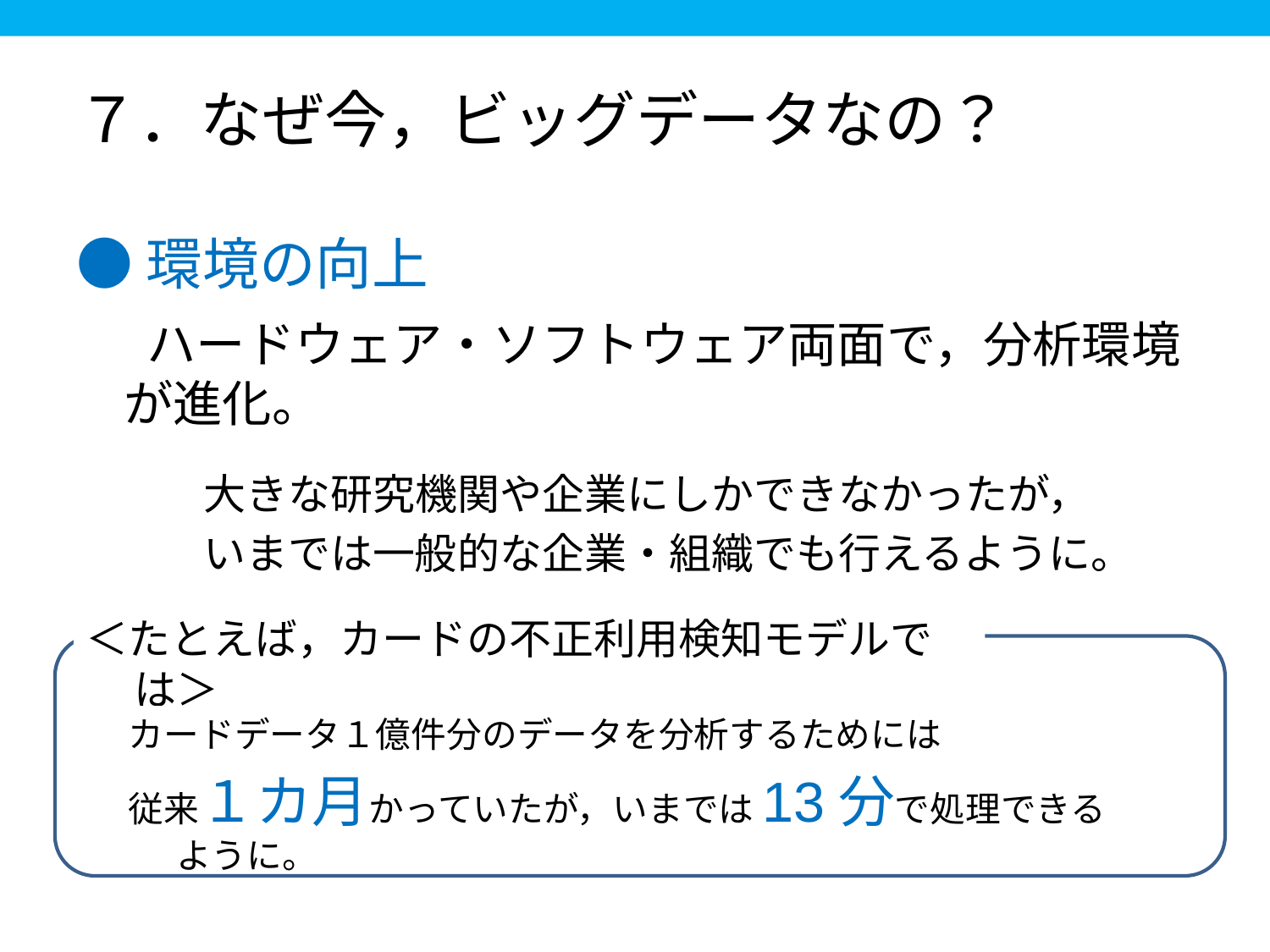

７．なぜ今，ビッグデータなの？
●環境の向上

　　ハードウェア・ソフトウェア両面で，分析環境が進化。

　　　大きな研究機関や企業にしかできなかったが，
　　　いまでは一般的な企業・組織でも行えるように。
＜たとえば，カードの不正利用検知モデルでは＞
カードデータ１億件分のデータを分析するためには
従来１カ月かっていたが，いまでは13分で処理できるように。